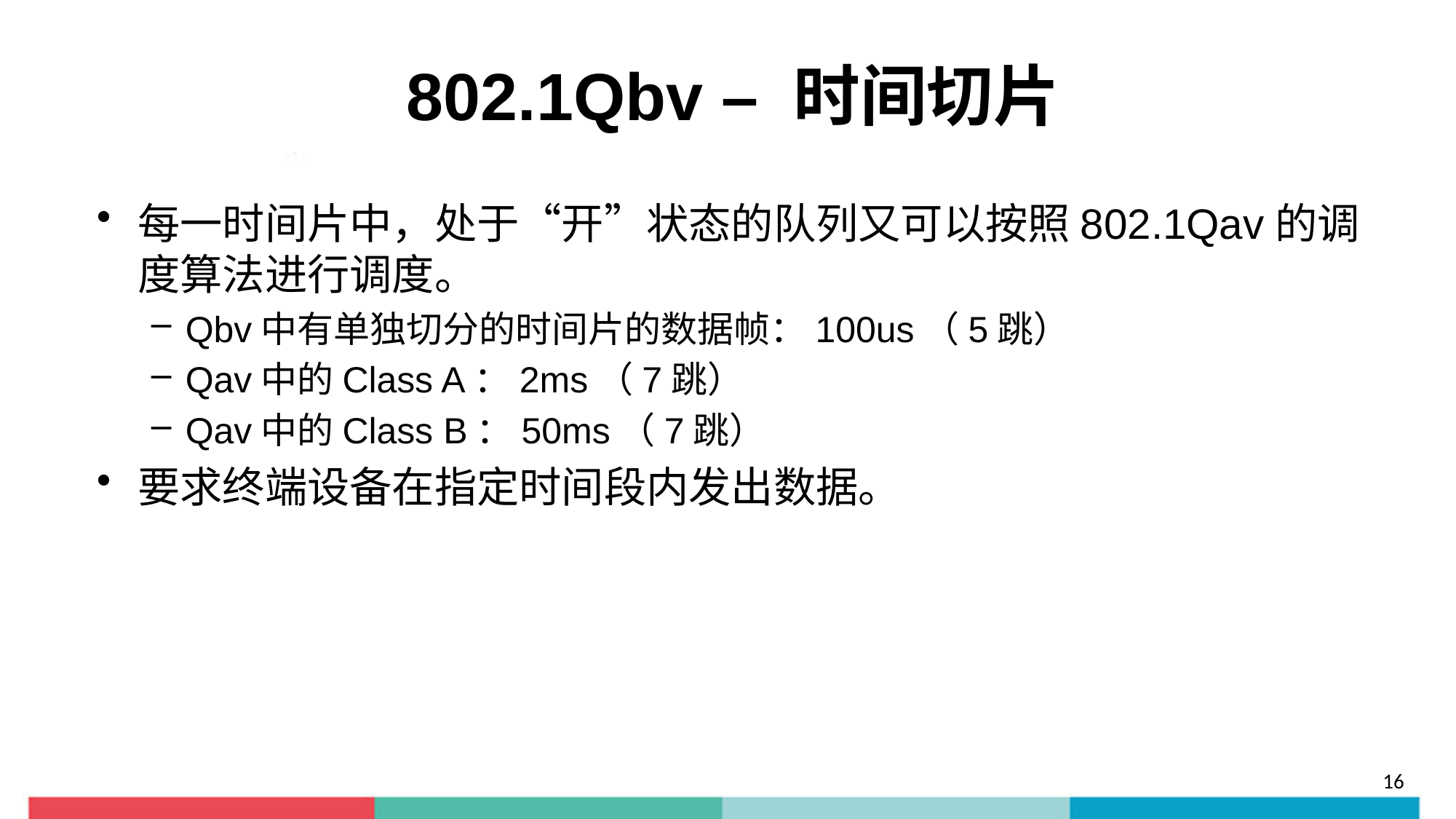

# 802.1Qbv – 时间切片
每一时间片中，处于“开”状态的队列又可以按照802.1Qav的调度算法进行调度。
Qbv中有单独切分的时间片的数据帧：100us（5跳）
Qav中的Class A：2ms（7跳）
Qav中的Class B：50ms（7跳）
要求终端设备在指定时间段内发出数据。
16